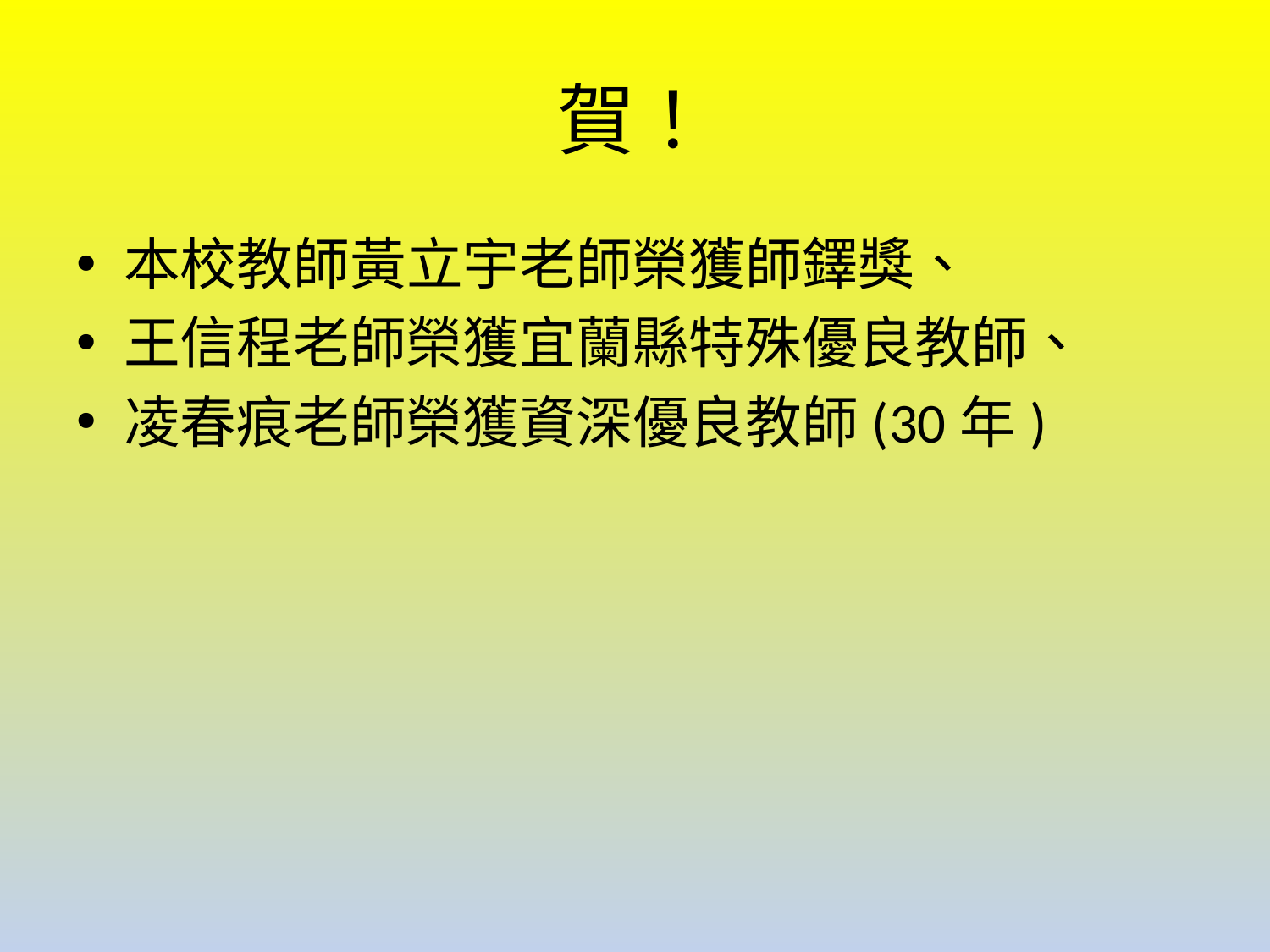

# 賀！
本校教師黃立宇老師榮獲師鐸獎、
王信程老師榮獲宜蘭縣特殊優良教師、
凌春痕老師榮獲資深優良教師(30年)